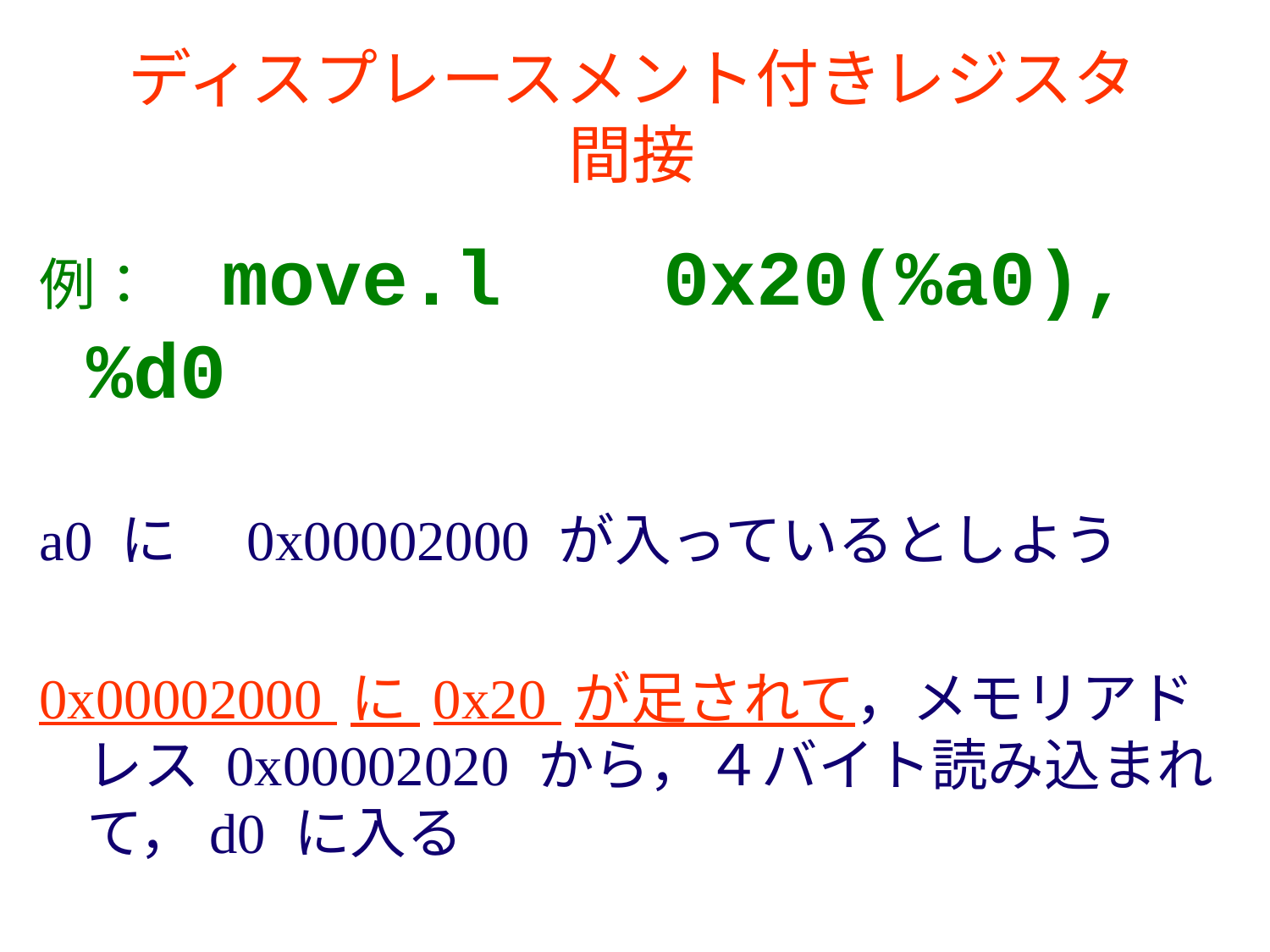

# ディスプレースメント付きレジスタ間接
例：　move.l 　0x20(%a0), %d0

a0 に　0x00002000 が入っているとしよう

0x00002000 に 0x20 が足されて，メモリアドレス 0x00002020 から，４バイト読み込まれて，d0 に入る